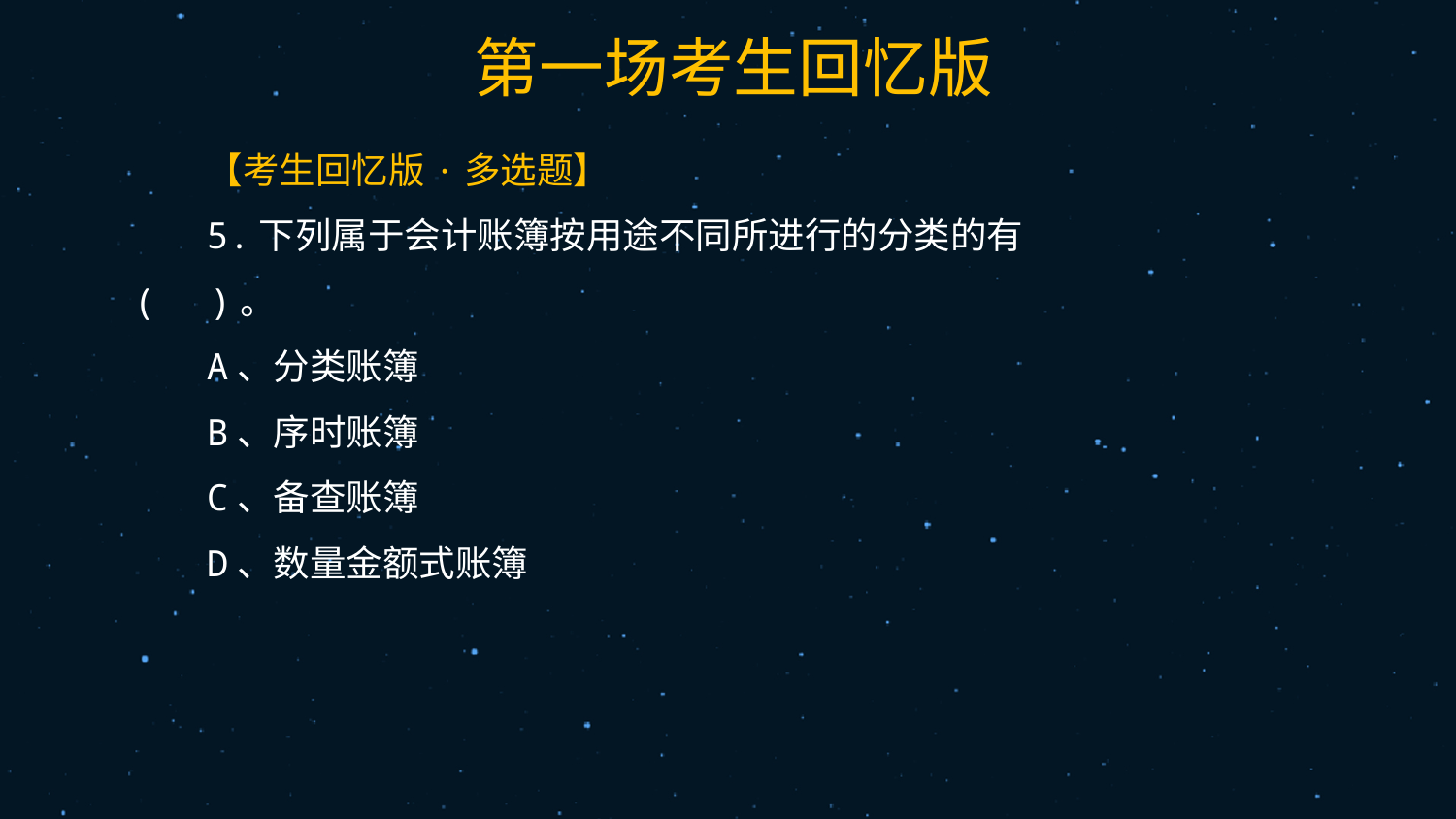

9
【考生回忆版·多选题】
5.下列属于会计账簿按用途不同所进行的分类的有(　)。
A、分类账簿
B、序时账簿
C、备查账簿
D、数量金额式账簿